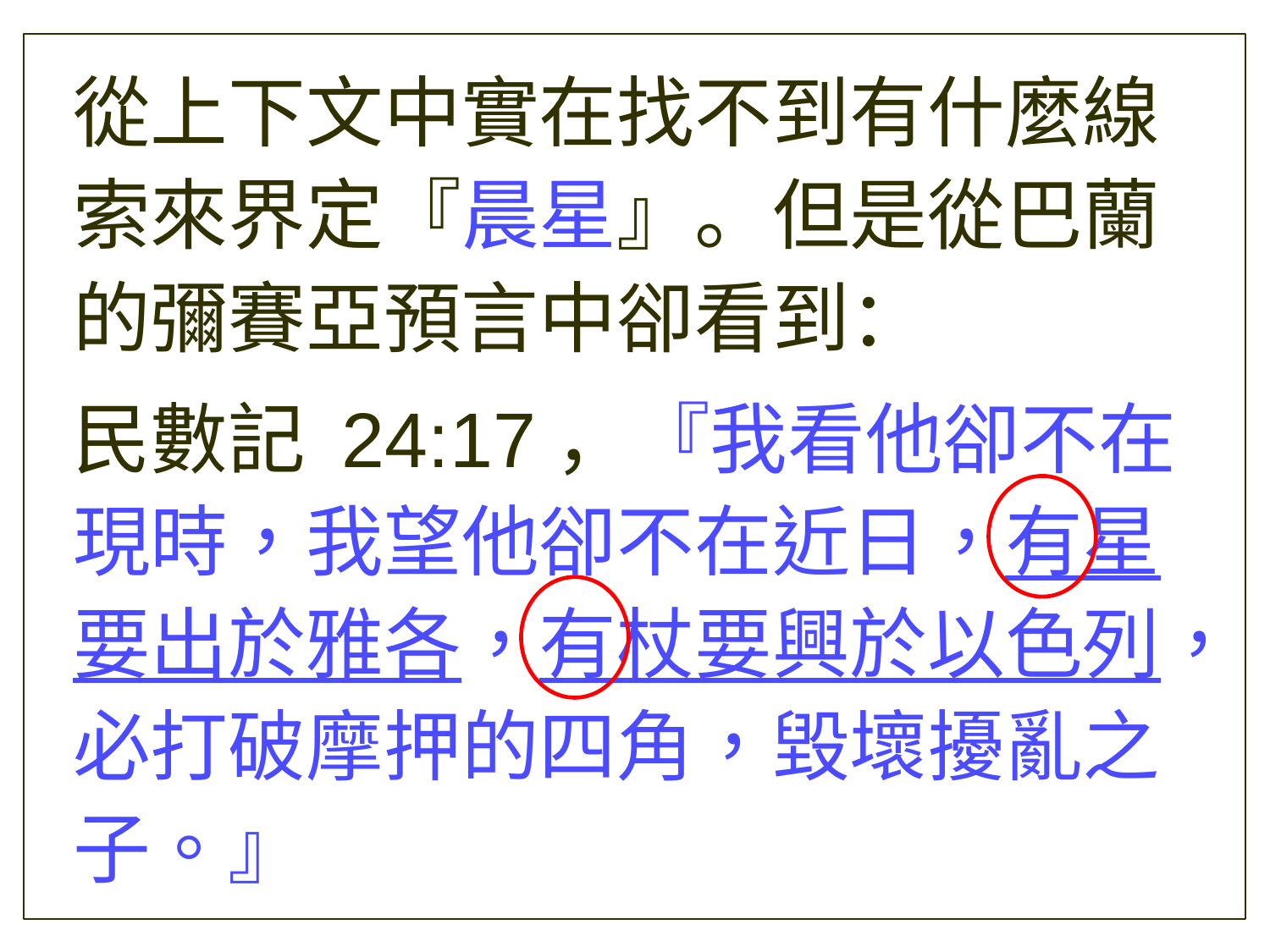

從上下文中實在找不到有什麼線索來界定『晨星』。但是從巴蘭的彌賽亞預言中卻看到：
民數記 24:17，『我看他卻不在現時，我望他卻不在近日，有星要出於雅各，有杖要興於以色列，必打破摩押的四角，毀壞擾亂之子。』